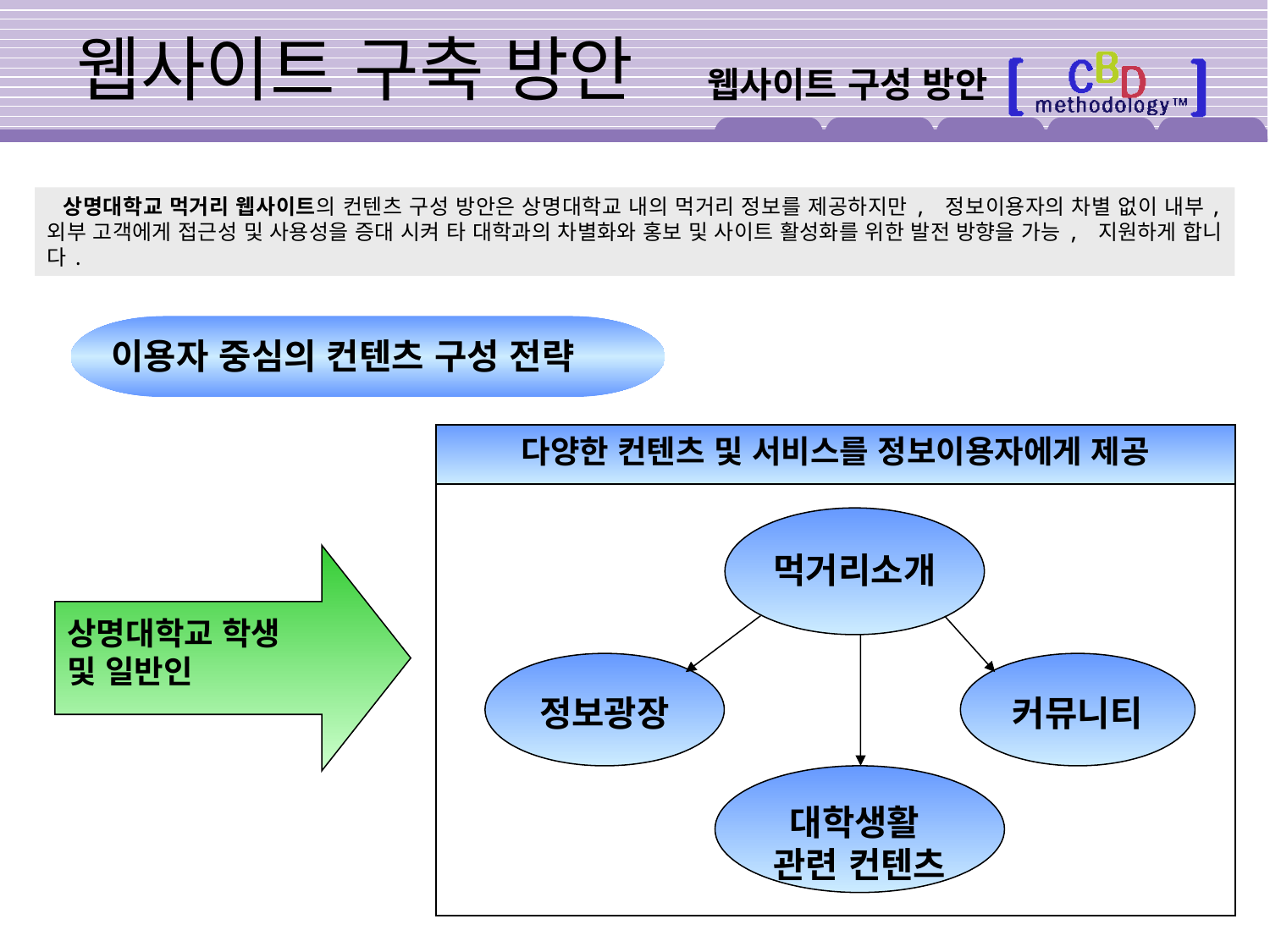

# 웹사이트 구축 방안
웹사이트 구성 방안
  상명대학교 먹거리 웹사이트의 컨텐츠 구성 방안은 상명대학교 내의 먹거리 정보를 제공하지만, 정보이용자의 차별 없이 내부, 외부 고객에게 접근성 및 사용성을 증대 시켜 타 대학과의 차별화와 홍보 및 사이트 활성화를 위한 발전 방향을 가능, 지원하게 합니다.
이용자 중심의 컨텐츠 구성 전략
다양한 컨텐츠 및 서비스를 정보이용자에게 제공

먹거리소개
상명대학교 학생
및 일반인

정보광장
커뮤니티
대학생활
관련 컨텐츠